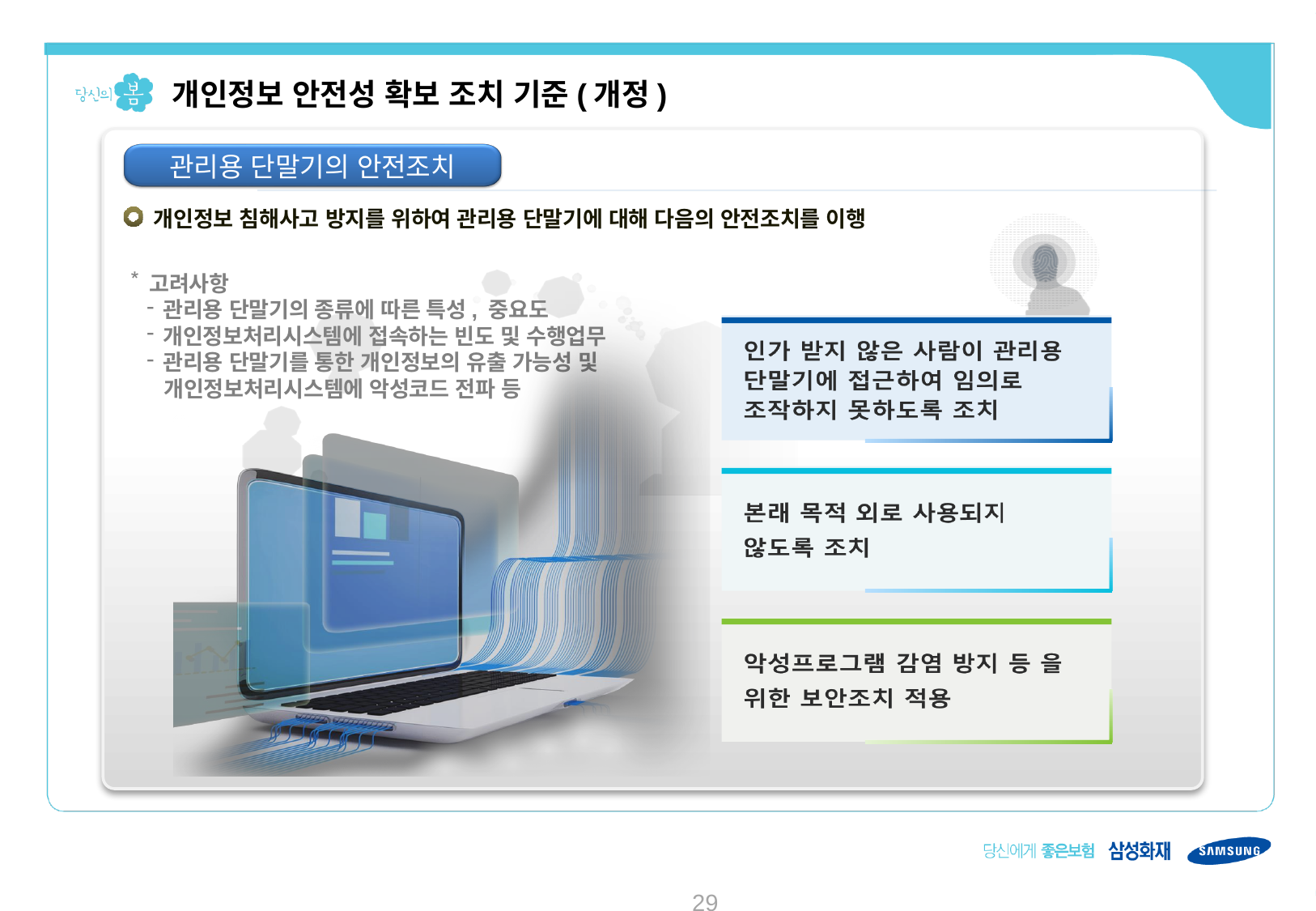

개인정보 안전성 확보 조치 기준(개정)

관리용 단말기의 안전조치

개인정보 침해사고 방지를 위하여 관리용 단말기에 대해 다음의 안전조치를 이행

고려사항
관리용 단말기의 종류에 따른 특성, 중요도
개인정보처리시스템에 접속하는 빈도 및 수행업무
관리용 단말기를 통한 개인정보의 유출 가능성 및
  개인정보처리시스템에 악성코드 전파 등

29